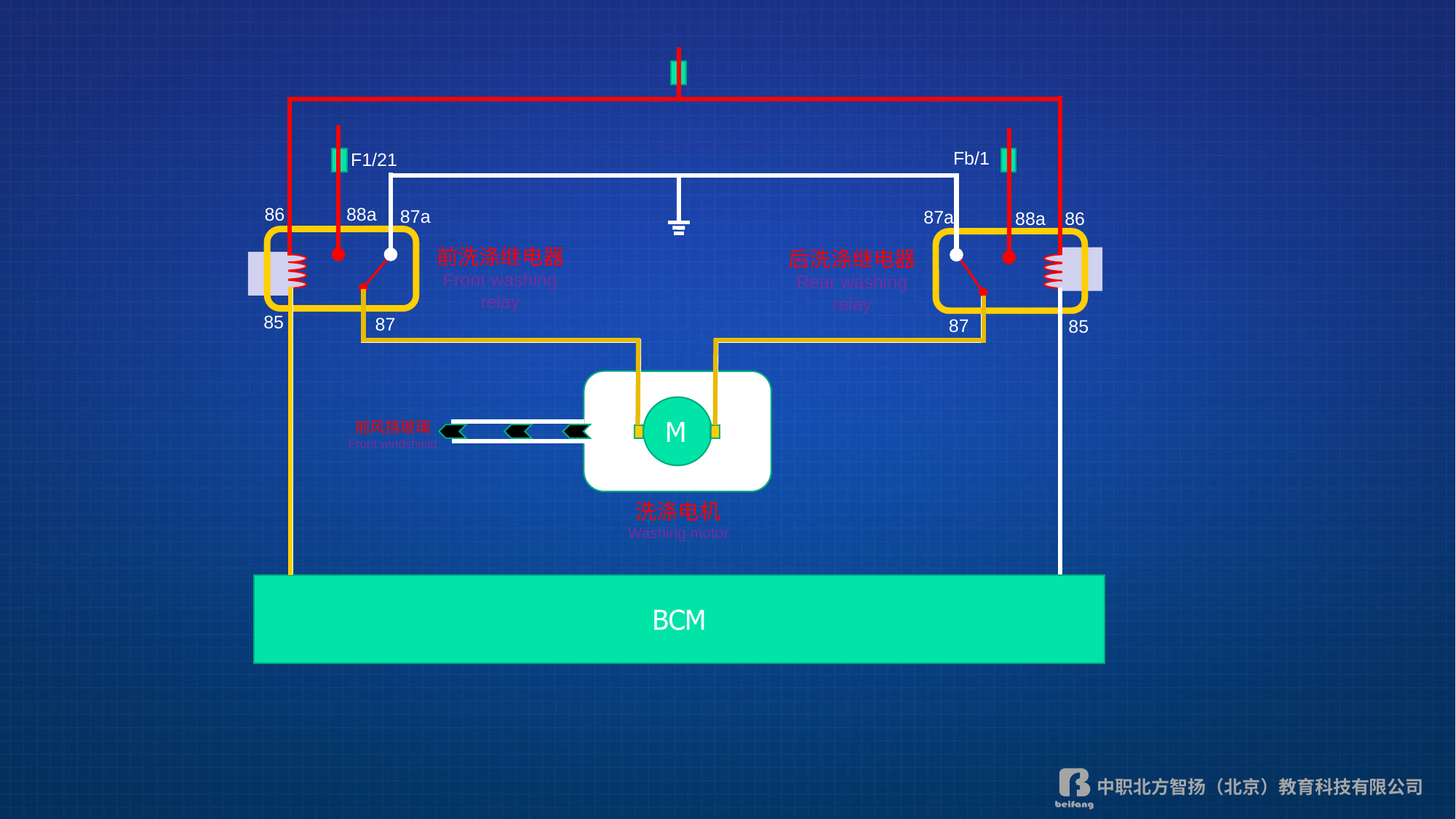

Fb/1
F1/21

86
88a
87a
87a
88a
86

前洗涤继电器
Front washing relay
后洗涤继电器
Rear washing relay

85
87
87
85

M
前风挡玻璃
Front windshield

洗涤电机
Washing motor
BCM